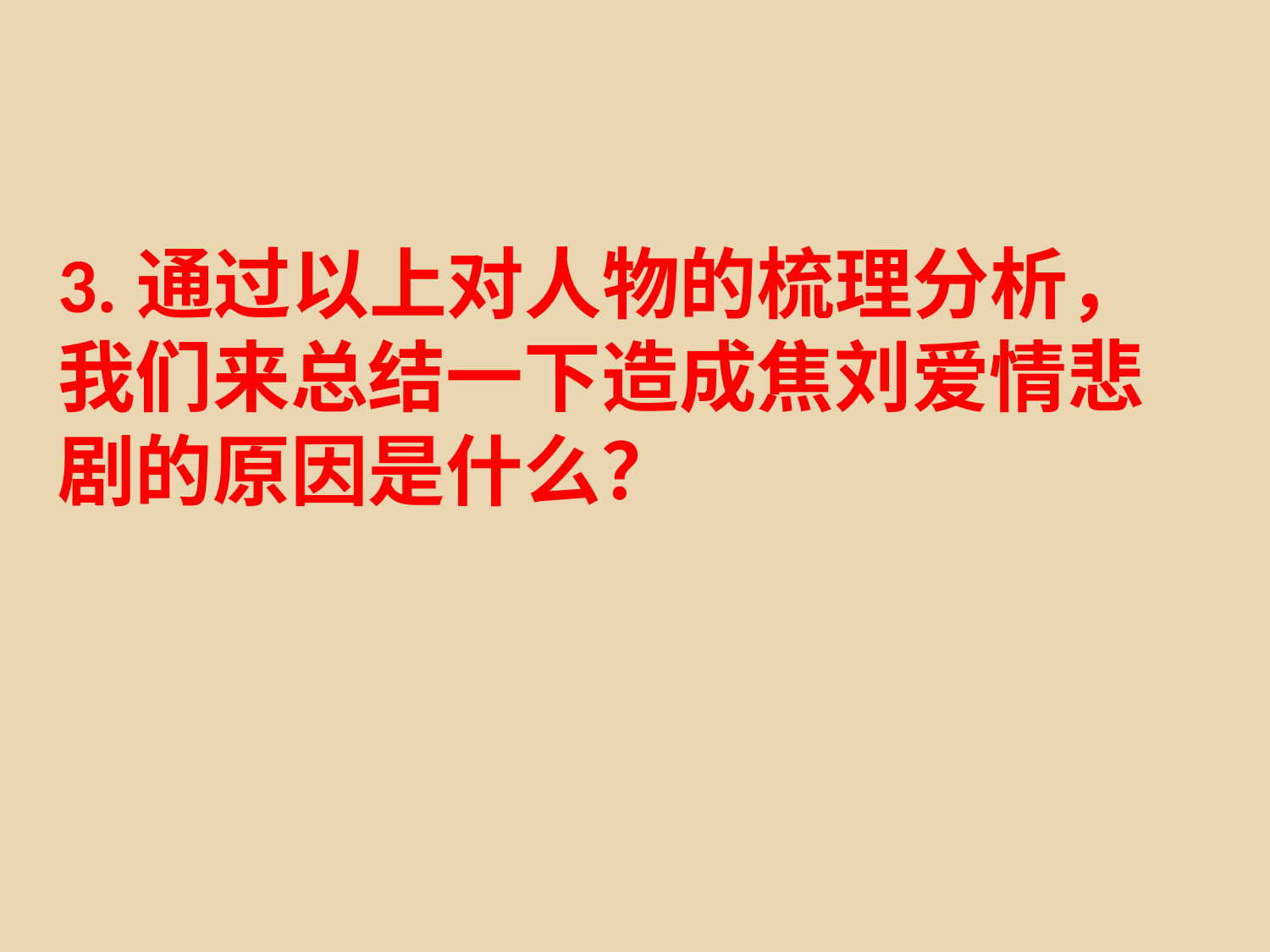

3.通过以上对人物的梳理分析，我们来总结一下造成焦刘爱情悲剧的原因是什么？